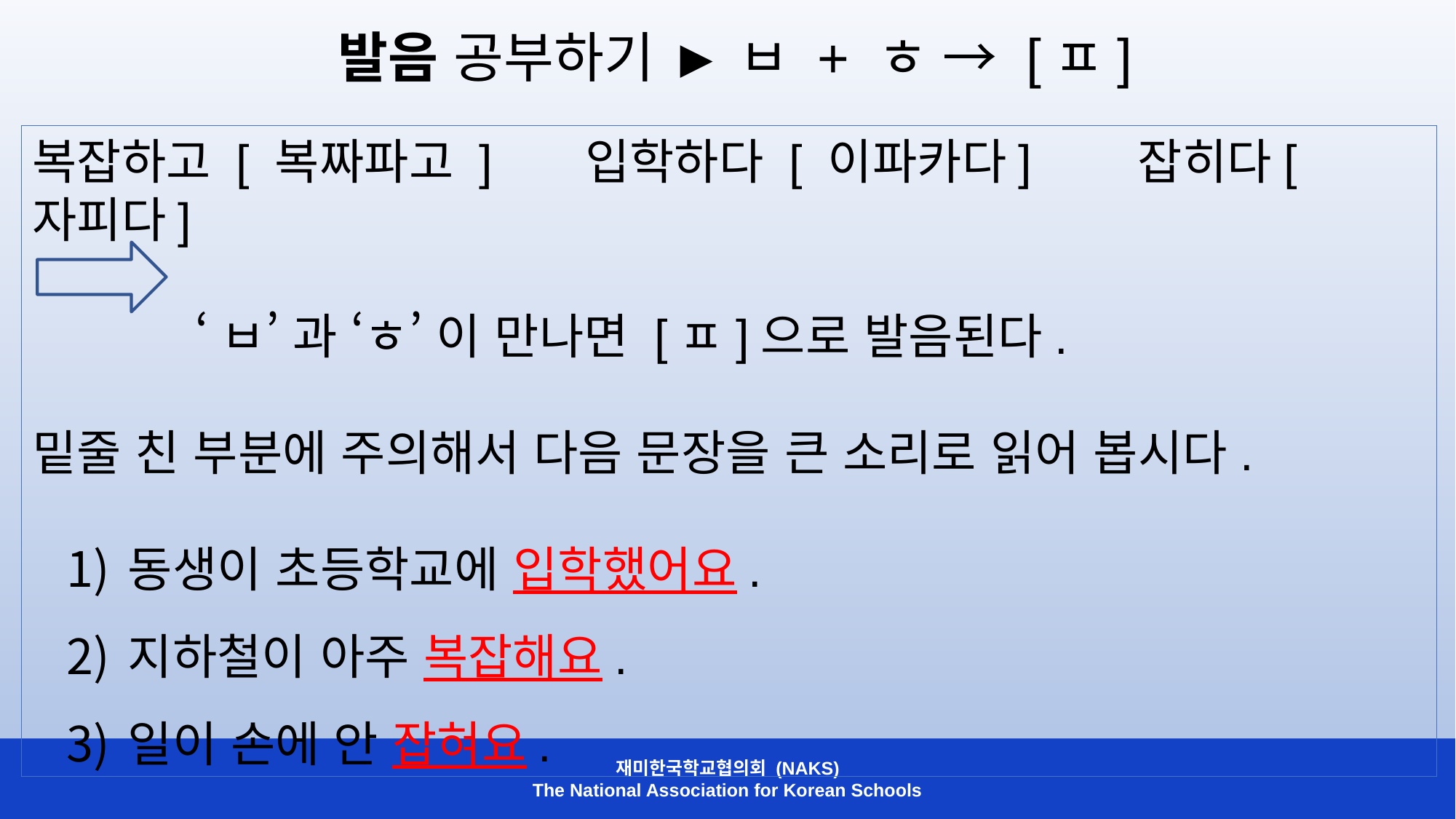

발음 공부하기 ► ㅂ + ㅎ → [ㅍ]
복잡하고 [ 복짜파고 ]      입학하다 [ 이파카다]       잡히다[자피다]

            ‘ㅂ’ 과 ‘ㅎ’ 이 만나면 [ㅍ]으로 발음된다.
밑줄 친 부분에 주의해서 다음 문장을 큰 소리로 읽어 봅시다.
동생이 초등학교에 입학했어요.
지하철이 아주 복잡해요.
일이 손에 안 잡혀요.

재미한국학교협의회 (NAKS)
The National Association for Korean Schools